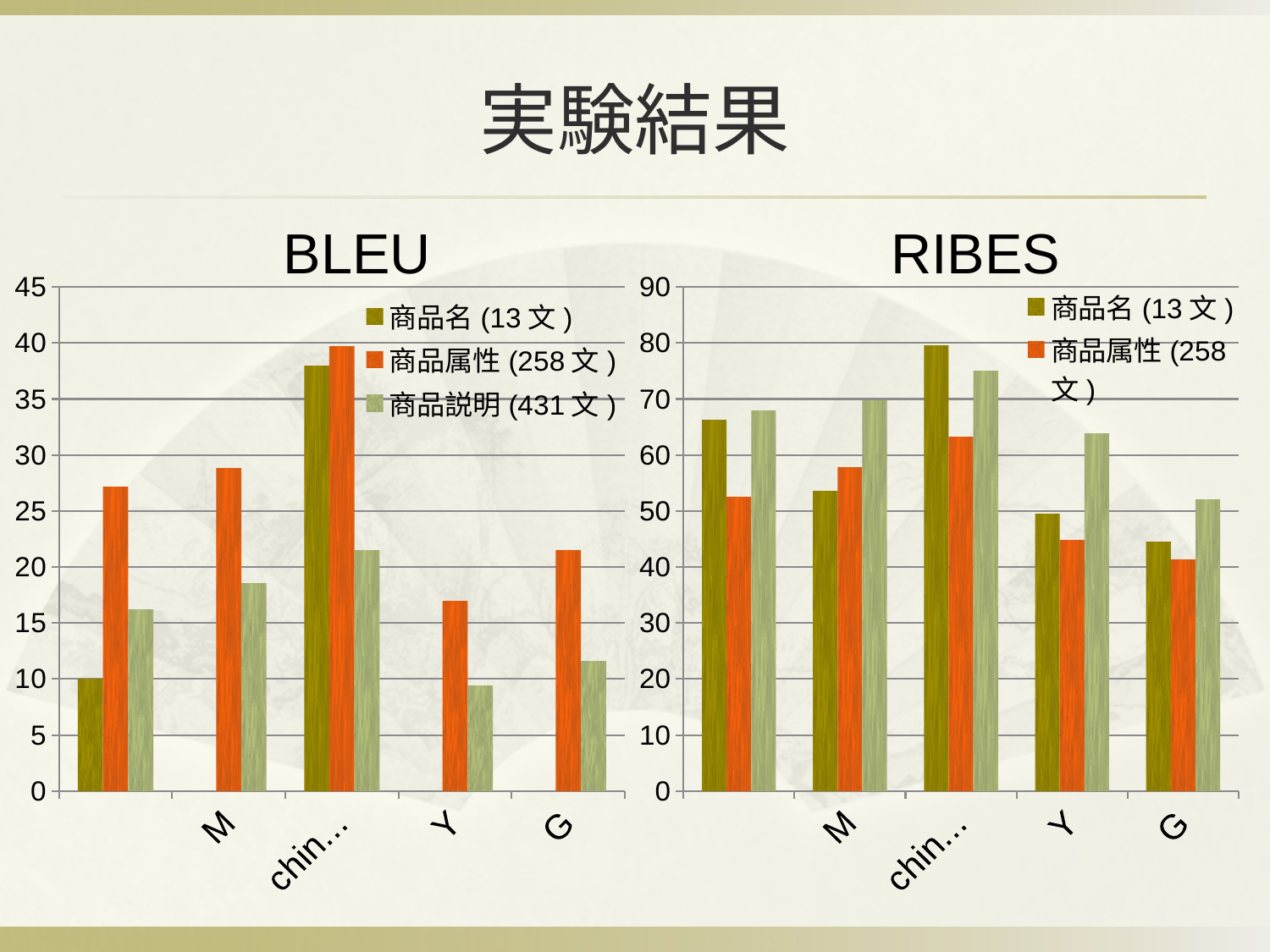

# 実験結果
BLEU
RIBES

### Chart

| Category |  |  |  |
|---|---|---|---|
| EBMT | 10.0 | 27.16 | 16.18 |
| Moses | 0.0 | 28.82 | 18.53 |
| china mall | 37.92 | 39.68 | 21.47 |
| Yahoo翻訳 | 0.0 | 16.97 | 9.41 |
| Google翻訳 | 0.0 | 21.46 | 11.56 |

### Chart

| Category |  |  |  |
|---|---|---|---|
| EBMT | 66.19 | 52.45 | 67.88 |
| Moses | 53.6 | 57.74 | 69.66 |
| china mall | 79.58 | 63.27 | 75.06 |
| Yahoo翻訳 | 49.4 | 44.74 | 63.8 |
| Google翻訳 | 44.49 | 41.31 | 52.04 |